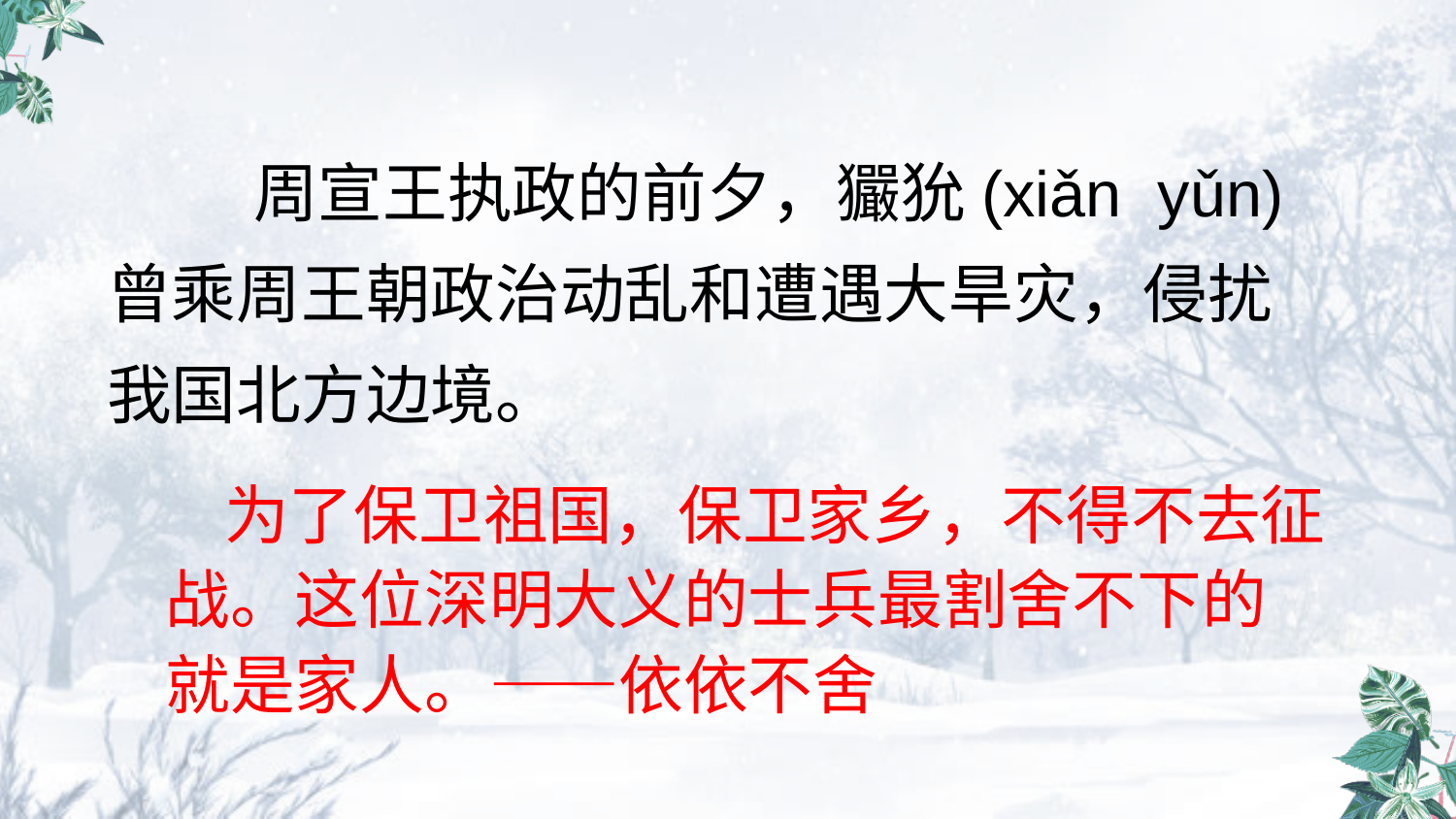

周宣王执政的前夕，玁狁(xiǎn  yǔn)曾乘周王朝政治动乱和遭遇大旱灾，侵扰我国北方边境。
   为了保卫祖国，保卫家乡，不得不去征战。这位深明大义的士兵最割舍不下的就是家人。——依依不舍